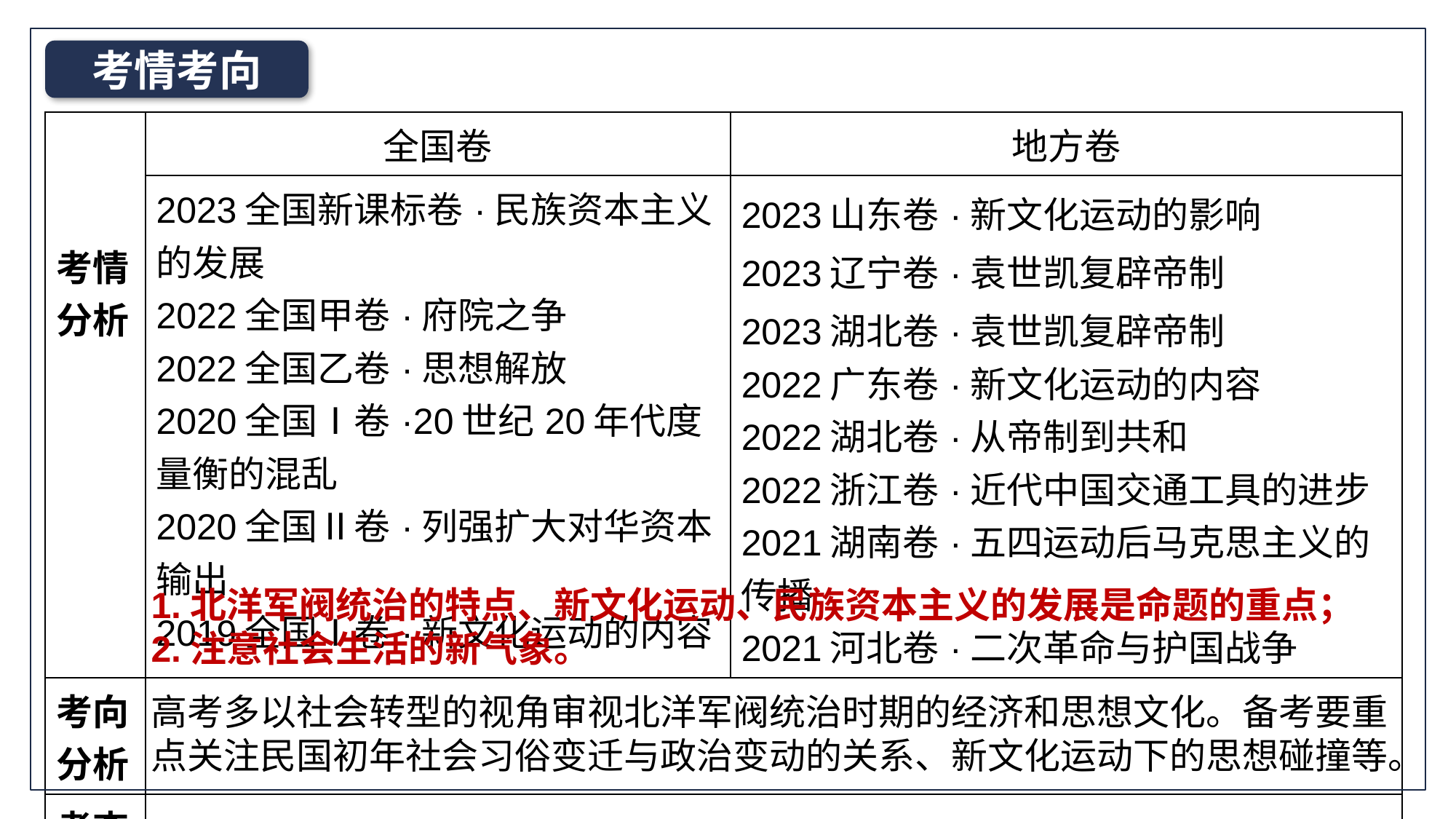

考情考向
| 考情分析 | 全国卷 | 地方卷 |
| --- | --- | --- |
|  | 2023全国新课标卷·民族资本主义的发展 2022全国甲卷·府院之争 2022全国乙卷·思想解放 2020全国Ⅰ卷·20世纪20年代度量衡的混乱 2020全国Ⅱ卷·列强扩大对华资本输出 2019全国Ⅰ卷·新文化运动的内容 | 2023山东卷·新文化运动的影响 2023辽宁卷·袁世凯复辟帝制 2023湖北卷·袁世凯复辟帝制 2022广东卷·新文化运动的内容 2022湖北卷·从帝制到共和 2022浙江卷·近代中国交通工具的进步 2021湖南卷·五四运动后马克思主义的传播 2021河北卷·二次革命与护国战争 |
| 考向 分析 |  |  |
| 考查方式 |  |  |
1.北洋军阀统治的特点、新文化运动、民族资本主义的发展是命题的重点；
2.注意社会生活的新气象。

高考多以社会转型的视角审视北洋军阀统治时期的经济和思想文化。备考要重点关注民国初年社会习俗变迁与政治变动的关系、新文化运动下的思想碰撞等。